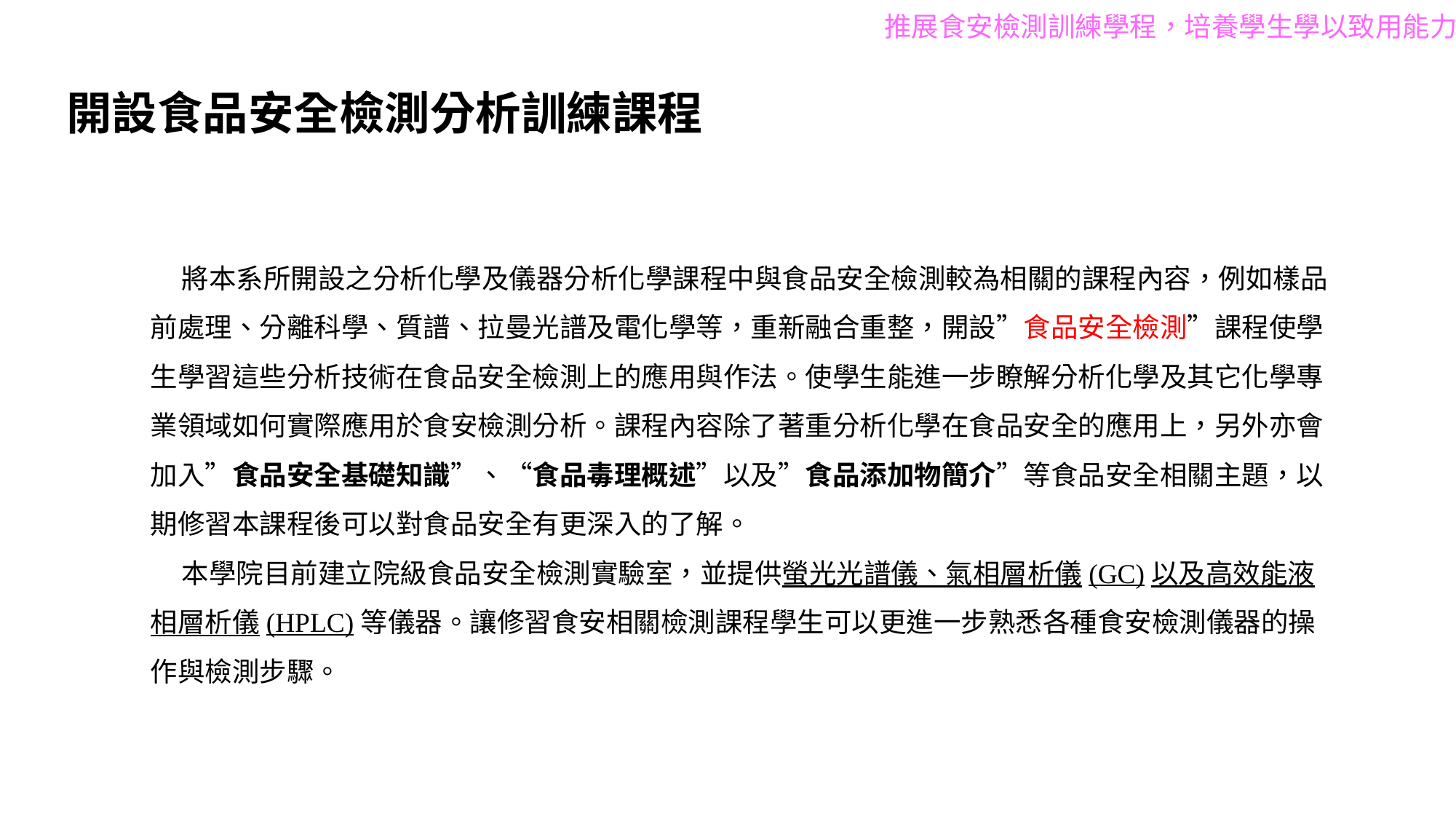

推展食安檢測訓練學程，培養學生學以致用能力
# 開設食品安全檢測分析訓練課程
    將本系所開設之分析化學及儀器分析化學課程中與食品安全檢測較為相關的課程內容，例如樣品前處理、分離科學、質譜、拉曼光譜及電化學等，重新融合重整，開設”食品安全檢測”課程使學生學習這些分析技術在食品安全檢測上的應用與作法。使學生能進一步瞭解分析化學及其它化學專業領域如何實際應用於食安檢測分析。課程內容除了著重分析化學在食品安全的應用上，另外亦會加入”食品安全基礎知識”、“食品毒理概述”以及”食品添加物簡介”等食品安全相關主題，以期修習本課程後可以對食品安全有更深入的了解。
    本學院目前建立院級食品安全檢測實驗室，並提供螢光光譜儀、氣相層析儀(GC)以及高效能液相層析儀(HPLC)等儀器。讓修習食安相關檢測課程學生可以更進一步熟悉各種食安檢測儀器的操作與檢測步驟。